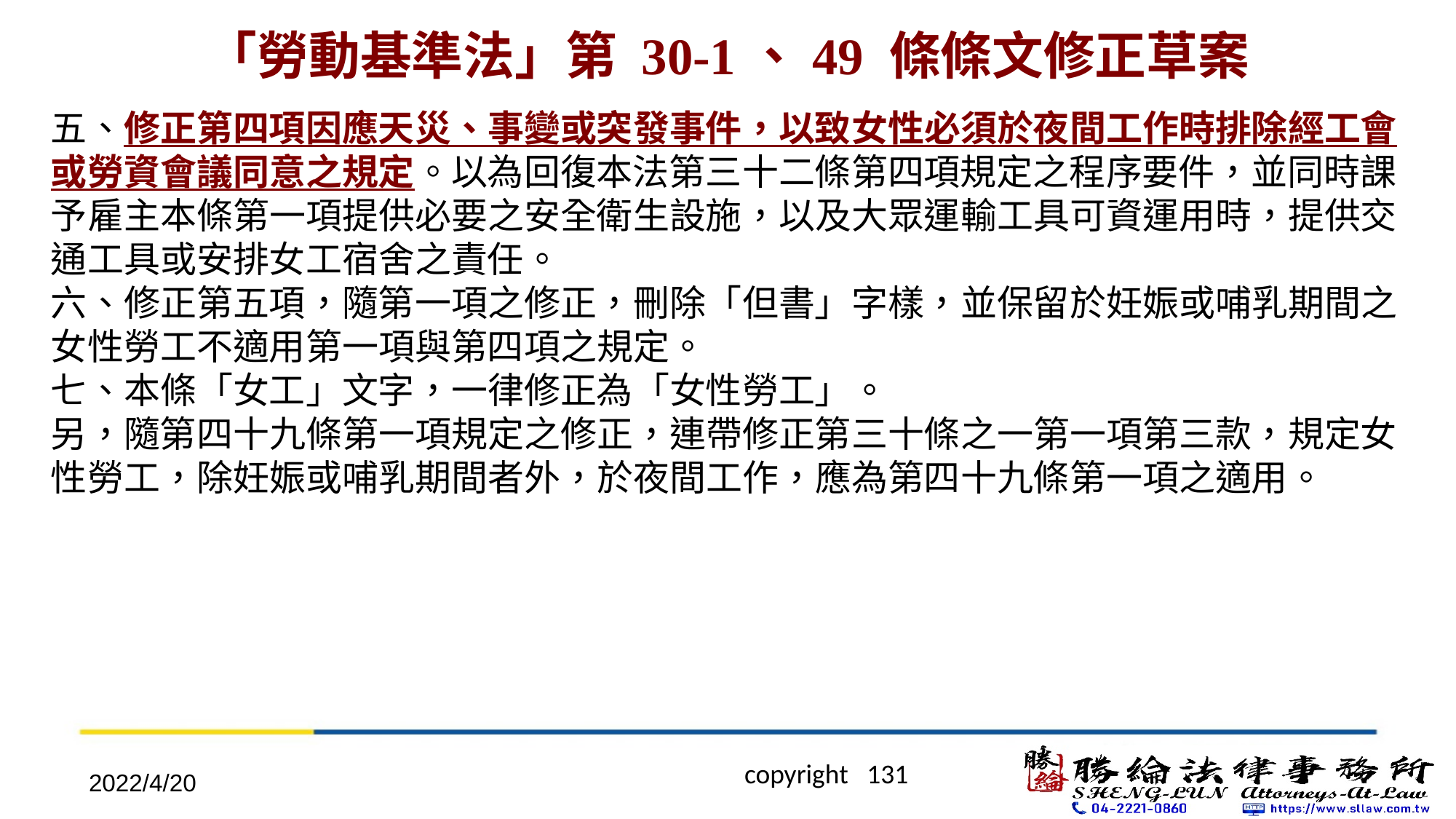

# 「勞動基準法」第 30-1、49 條條文修正草案
五、修正第四項因應天災、事變或突發事件，以致女性必須於夜間工作時排除經工會或勞資會議同意之規定。以為回復本法第三十二條第四項規定之程序要件，並同時課予雇主本條第一項提供必要之安全衛生設施，以及大眾運輸工具可資運用時，提供交通工具或安排女工宿舍之責任。
六、修正第五項，隨第一項之修正，刪除「但書」字樣，並保留於妊娠或哺乳期間之女性勞工不適用第一項與第四項之規定。
七、本條「女工」文字，一律修正為「女性勞工」。
另，隨第四十九條第一項規定之修正，連帶修正第三十條之一第一項第三款，規定女性勞工，除妊娠或哺乳期間者外，於夜間工作，應為第四十九條第一項之適用。
2022/4/20
 copyright   131